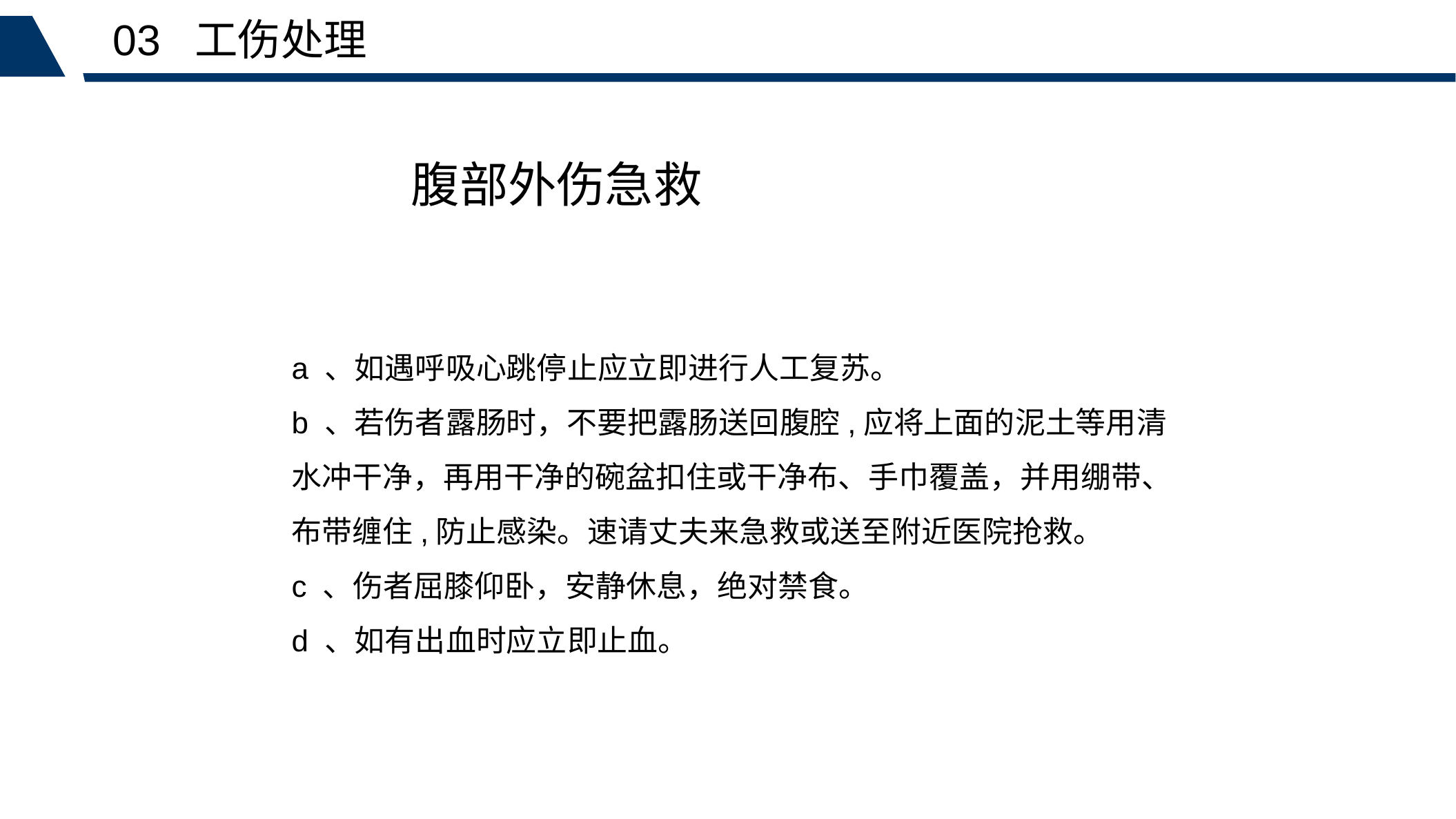

03  工伤处理

腹部外伤急救
a 、如遇呼吸心跳停止应立即进行人工复苏。
b 、若伤者露肠时，不要把露肠送回腹腔,应将上面的泥土等用清水冲干净，再用干净的碗盆扣住或干净布、手巾覆盖，并用绷带、布带缠住,防止感染。速请丈夫来急救或送至附近医院抢救。
c 、伤者屈膝仰卧，安静休息，绝对禁食。
d 、如有出血时应立即止血。